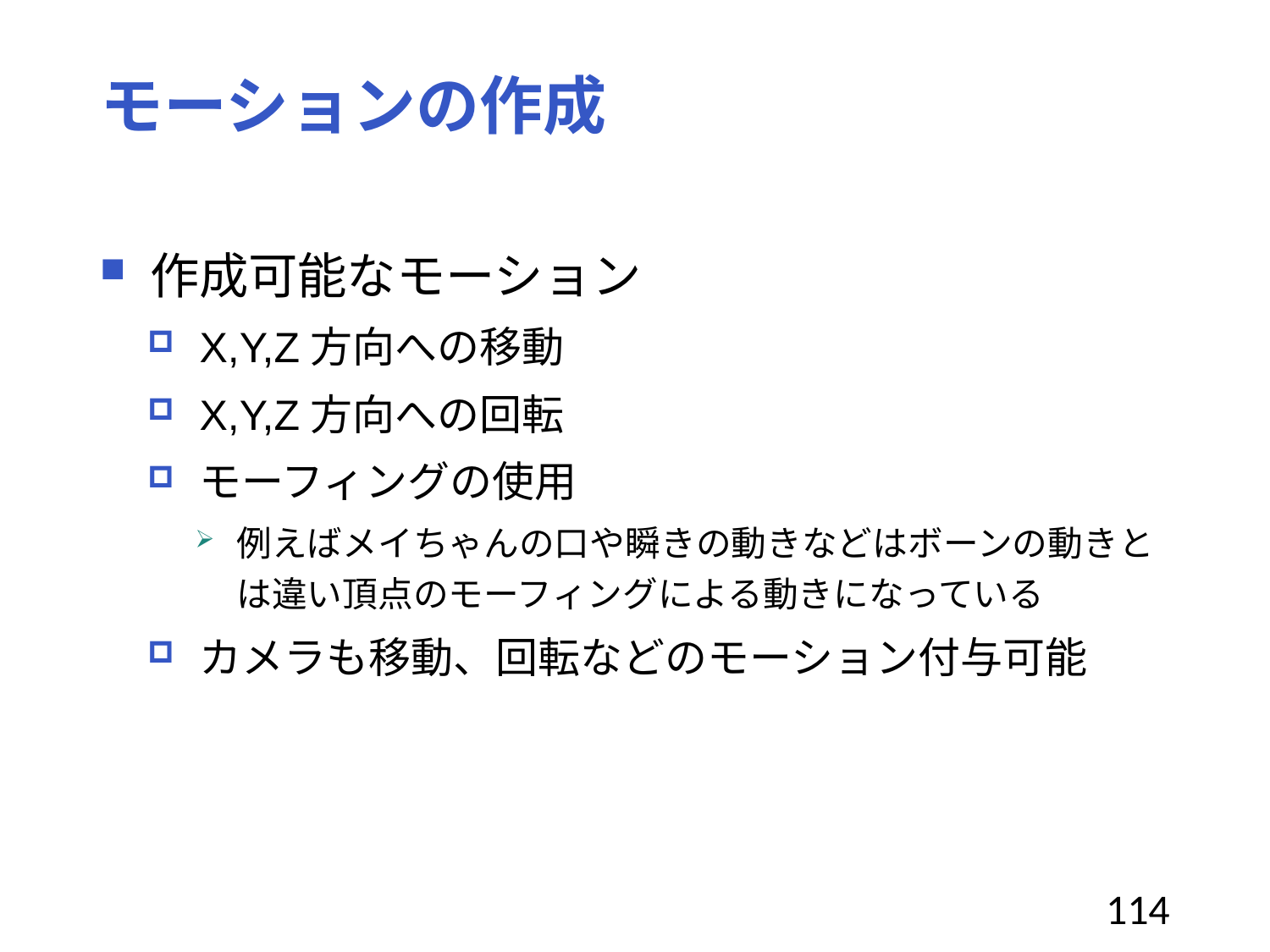

# モーションの作成
作成可能なモーション
X,Y,Z方向への移動
X,Y,Z方向への回転
モーフィングの使用
例えばメイちゃんの口や瞬きの動きなどはボーンの動きとは違い頂点のモーフィングによる動きになっている
カメラも移動、回転などのモーション付与可能
114